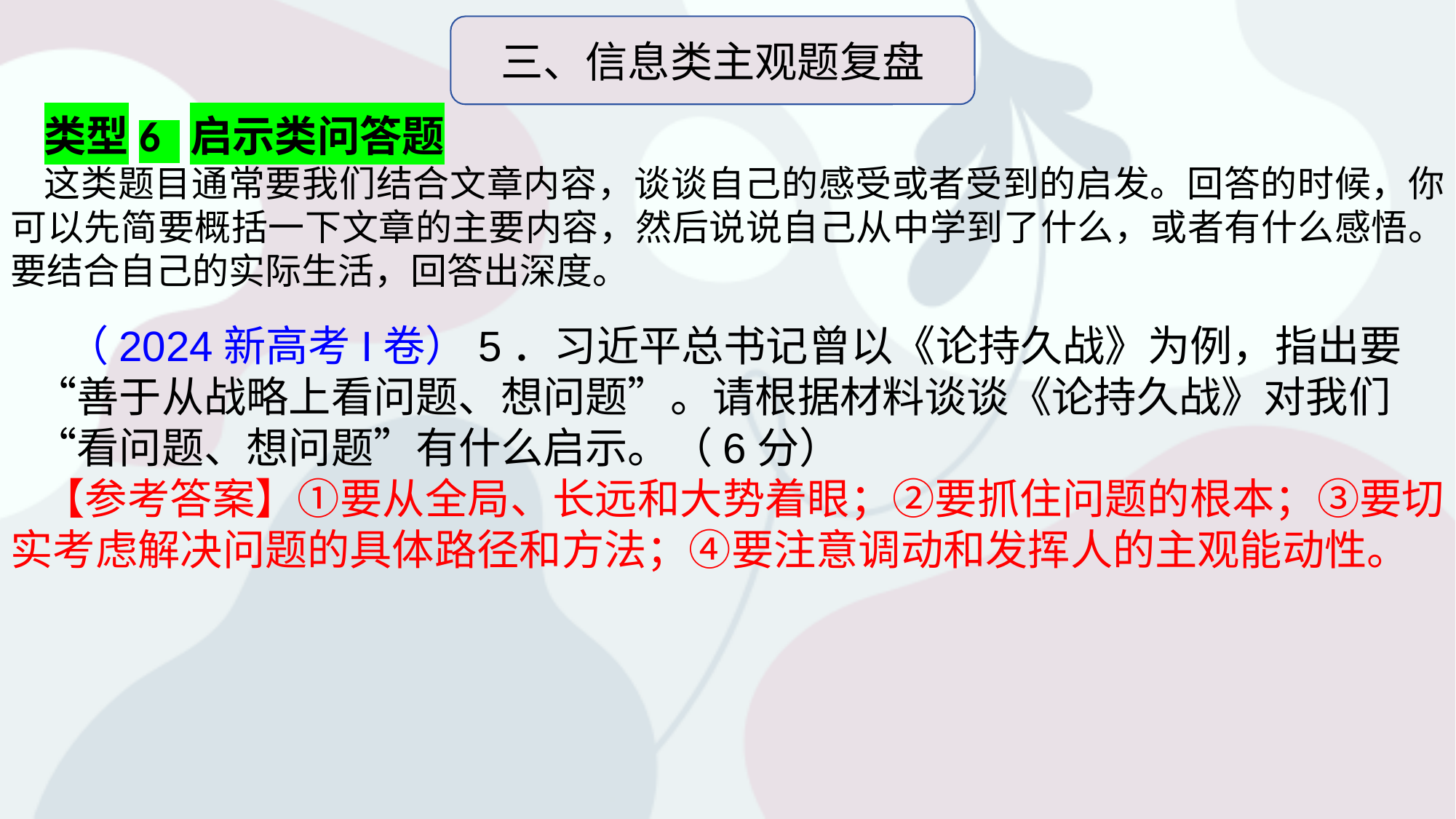

三、信息类主观题复盘
类型6  启示类问答题
这类题目通常要我们结合文章内容，谈谈自己的感受或者受到的启发。回答的时候，你可以先简要概括一下文章的主要内容，然后说说自己从中学到了什么，或者有什么感悟。要结合自己的实际生活，回答出深度。

（2024新高考I卷）5．习近平总书记曾以《论持久战》为例，指出要“善于从战略上看问题、想问题”。请根据材料谈谈《论持久战》对我们“看问题、想问题”有什么启示。（6分）
【参考答案】①要从全局、长远和大势着眼；②要抓住问题的根本；③要切实考虑解决问题的具体路径和方法；④要注意调动和发挥人的主观能动性。